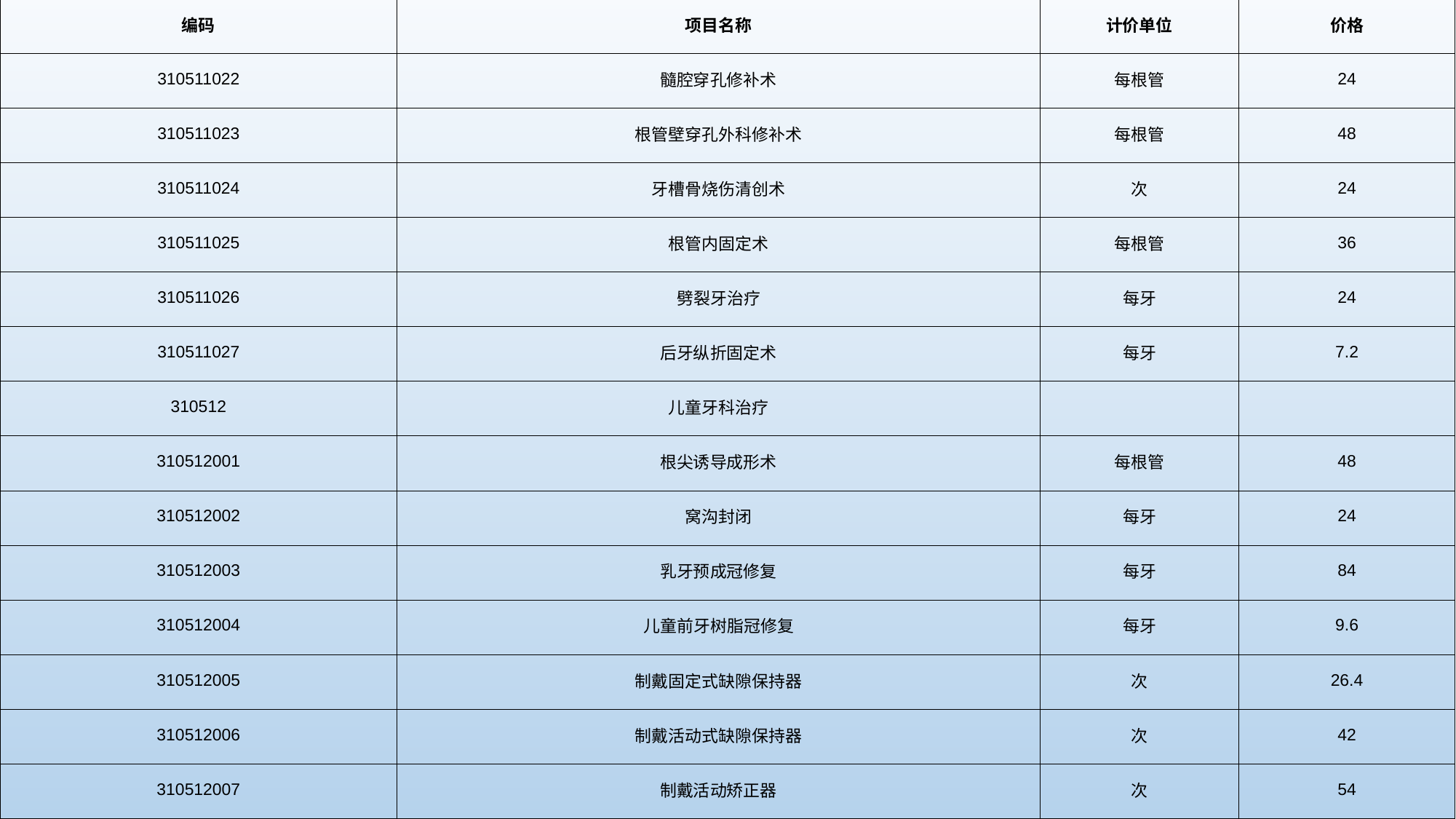

| 编码 | 项目名称 | 计价单位 | 价格 |
| --- | --- | --- | --- |
| 310511022 | 髓腔穿孔修补术 | 每根管 | 24 |
| 310511023 | 根管壁穿孔外科修补术 | 每根管 | 48 |
| 310511024 | 牙槽骨烧伤清创术 | 次 | 24 |
| 310511025 | 根管内固定术 | 每根管 | 36 |
| 310511026 | 劈裂牙治疗 | 每牙 | 24 |
| 310511027 | 后牙纵折固定术 | 每牙 | 7.2 |
| 310512 | 儿童牙科治疗 |  |  |
| 310512001 | 根尖诱导成形术 | 每根管 | 48 |
| 310512002 | 窝沟封闭 | 每牙 | 24 |
| 310512003 | 乳牙预成冠修复 | 每牙 | 84 |
| 310512004 | 儿童前牙树脂冠修复 | 每牙 | 9.6 |
| 310512005 | 制戴固定式缺隙保持器 | 次 | 26.4 |
| 310512006 | 制戴活动式缺隙保持器 | 次 | 42 |
| 310512007 | 制戴活动矫正器 | 次 | 54 |